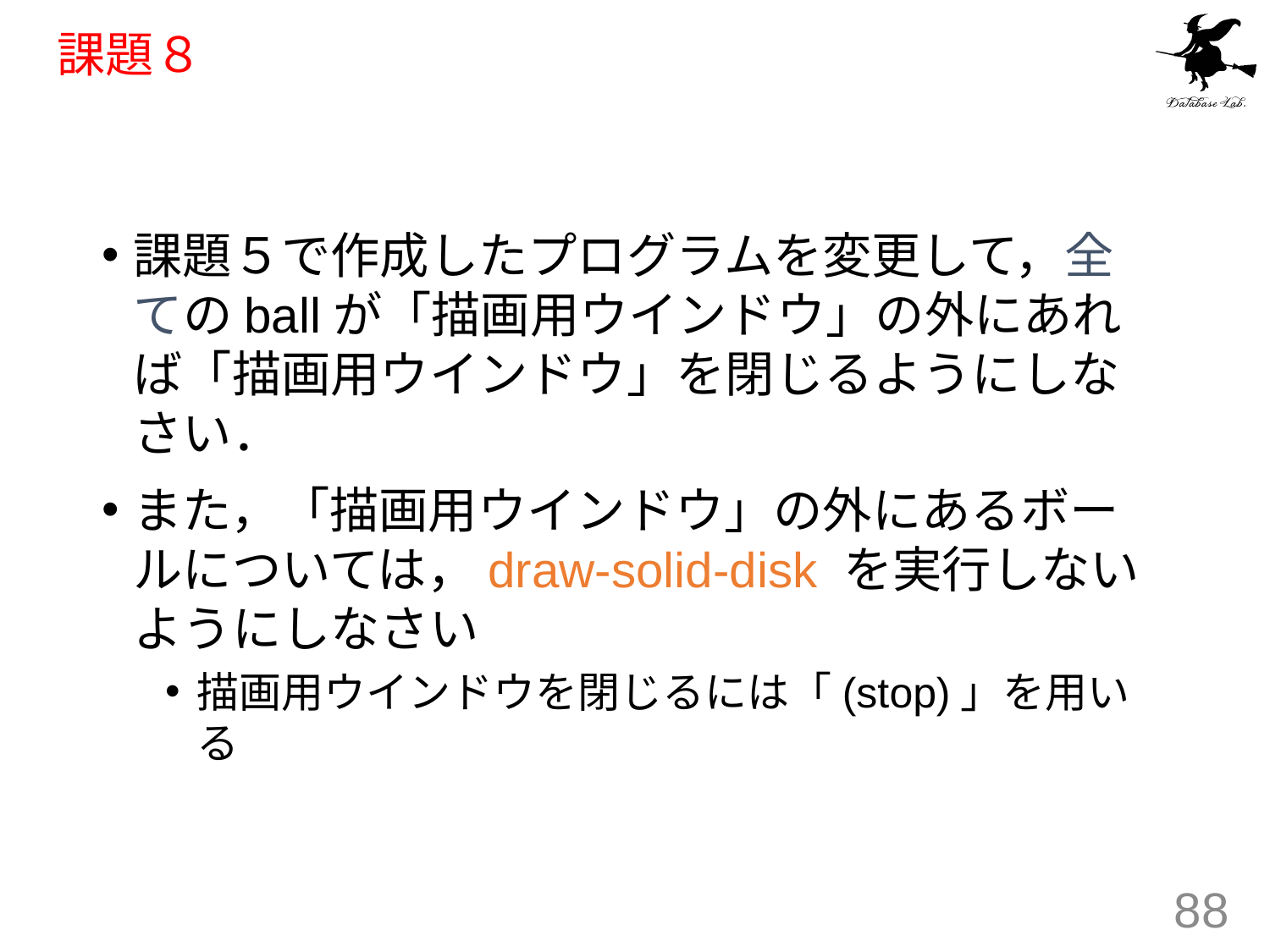

# 課題８
課題５で作成したプログラムを変更して，全てのballが「描画用ウインドウ」の外にあれば「描画用ウインドウ」を閉じるようにしなさい．
また，「描画用ウインドウ」の外にあるボールについては，draw-solid-disk を実行しないようにしなさい
描画用ウインドウを閉じるには「(stop)」を用いる
88